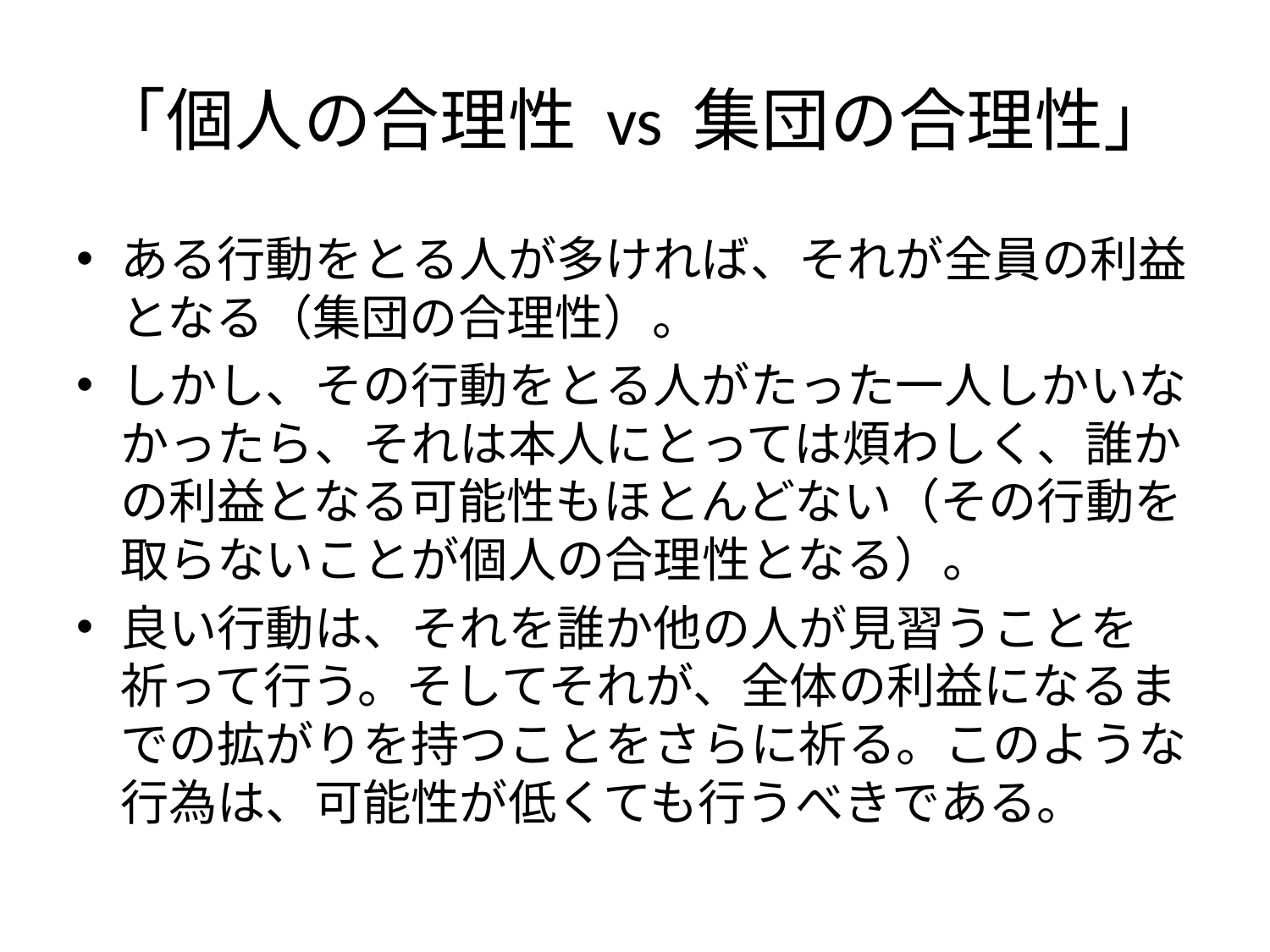

# 「個人の合理性 vs 集団の合理性」
ある行動をとる人が多ければ、それが全員の利益となる（集団の合理性）。
しかし、その行動をとる人がたった一人しかいなかったら、それは本人にとっては煩わしく、誰かの利益となる可能性もほとんどない（その行動を取らないことが個人の合理性となる）。
良い行動は、それを誰か他の人が見習うことを祈って行う。そしてそれが、全体の利益になるまでの拡がりを持つことをさらに祈る。このような行為は、可能性が低くても行うべきである。